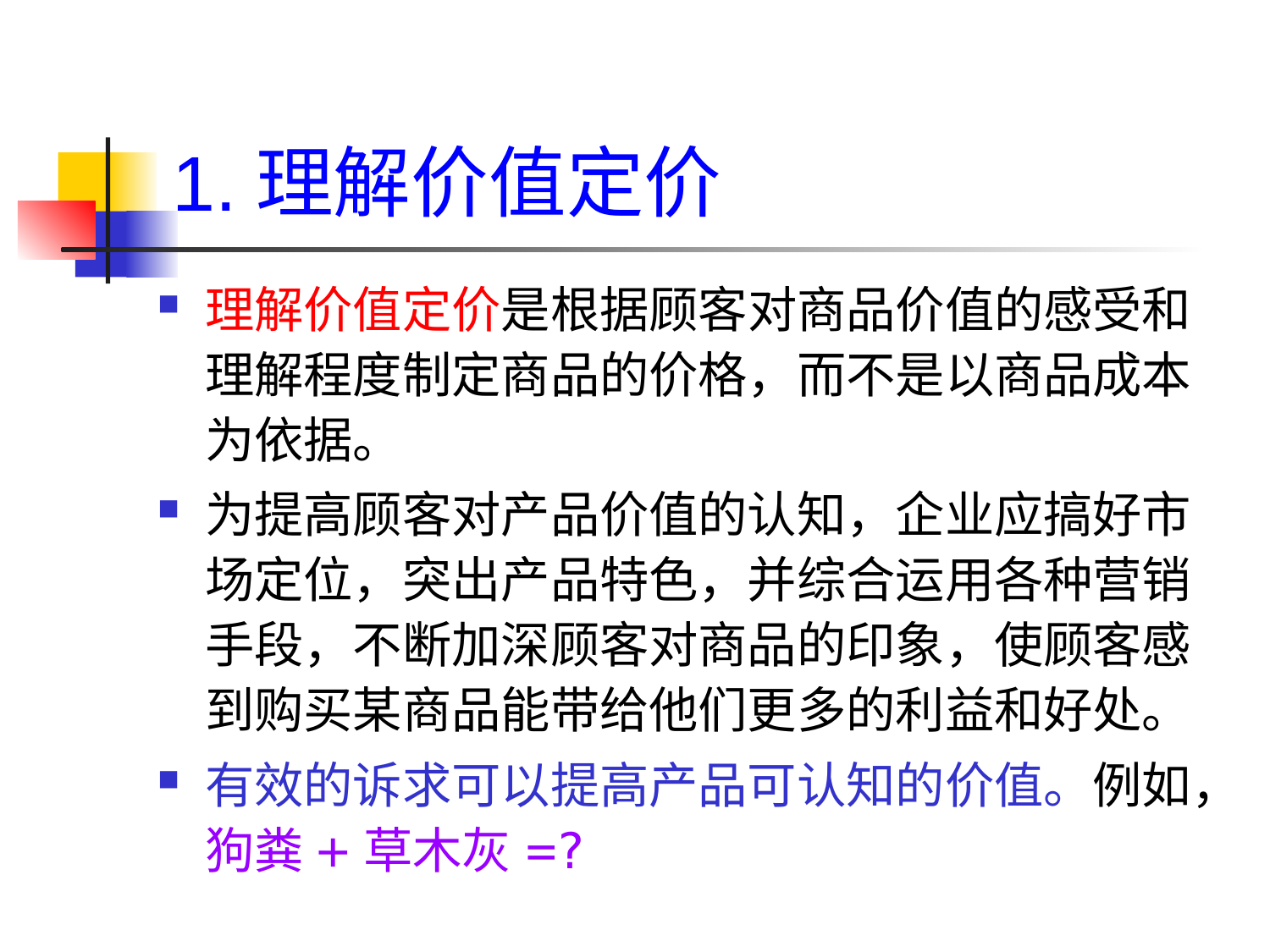

# 1.理解价值定价
理解价值定价是根据顾客对商品价值的感受和理解程度制定商品的价格，而不是以商品成本为依据。
为提高顾客对产品价值的认知，企业应搞好市场定位，突出产品特色，并综合运用各种营销手段，不断加深顾客对商品的印象，使顾客感到购买某商品能带给他们更多的利益和好处。
有效的诉求可以提高产品可认知的价值。例如，狗粪+草木灰=?
32